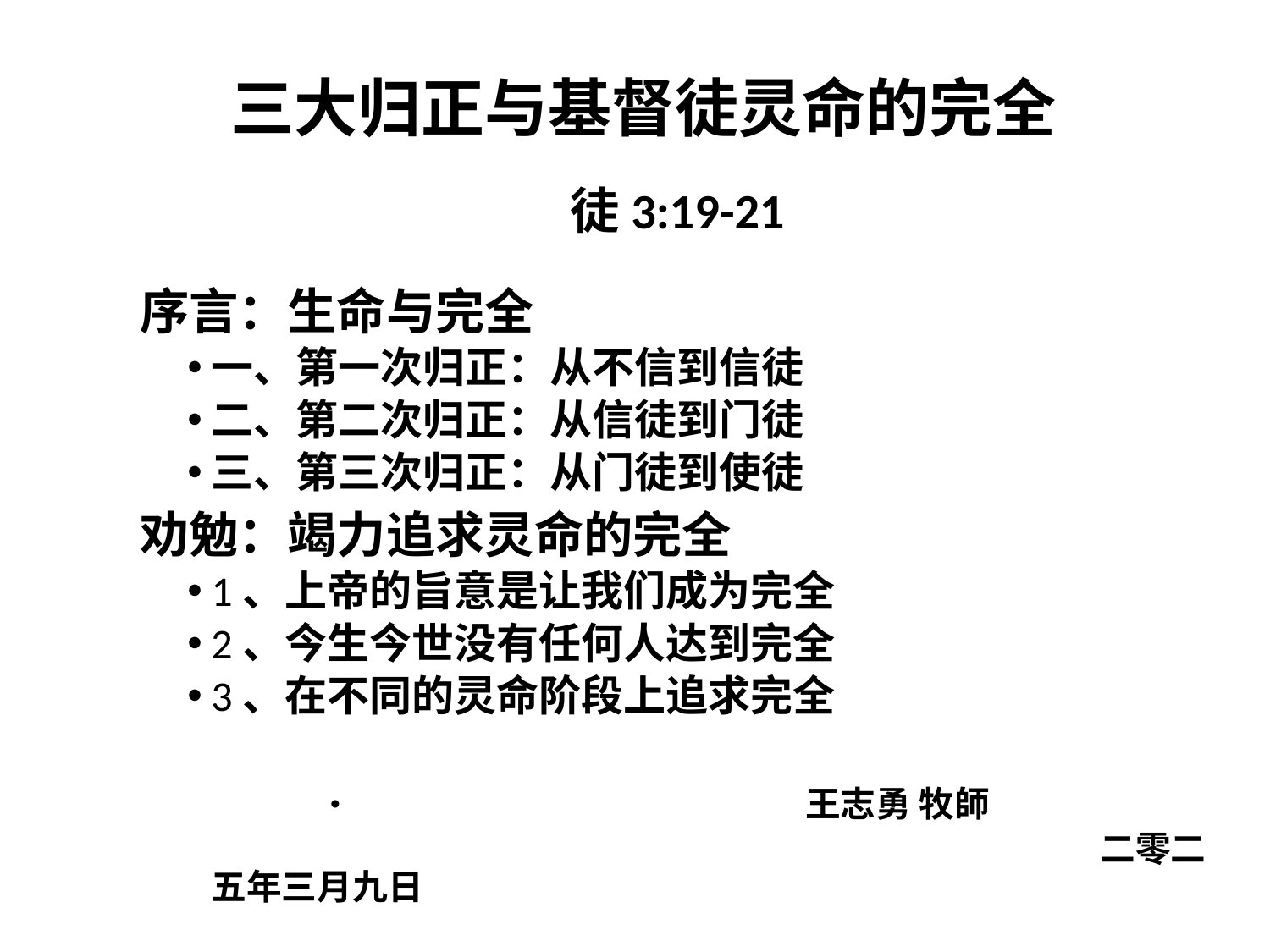

# 三大归正与基督徒灵命的完全
徒3:19-21

序言：生命与完全
一、第一次归正：从不信到信徒
二、第二次归正：从信徒到门徒
三、第三次归正：从门徒到使徒
劝勉：竭力追求灵命的完全
1、上帝的旨意是让我们成为完全
2、今生今世没有任何人达到完全
3、在不同的灵命阶段上追求完全

                                                          	          王志勇 牧師
						  		二零二五年三月九日